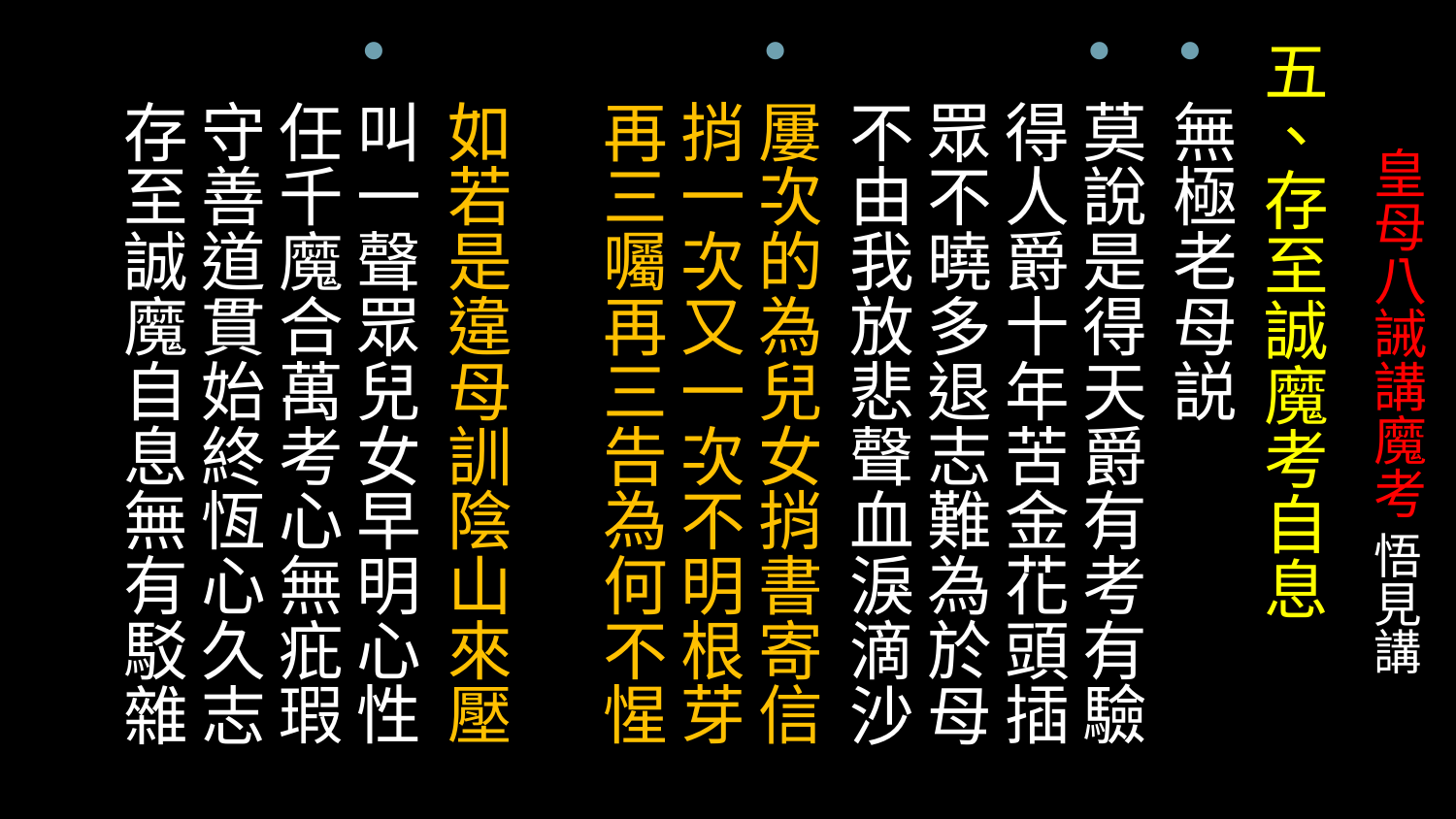

五、存至誠魔考自息
無極老母説
莫說是得天爵有考有驗
得人爵十年苦金花頭插
眾不曉多退志難為於母
不由我放悲聲血淚滴沙
屢次的為兒女捎書寄信
捎一次又一次不明根芽
再三囑再三告為何不惺 　
如若是違母訓陰山來壓
叫一聲眾兒女早明心性
任千魔合萬考心無疪瑕
守善道貫始終恆心久志
存至誠魔自息無有駁雜

# 皇母八誡講魔考 悟見講